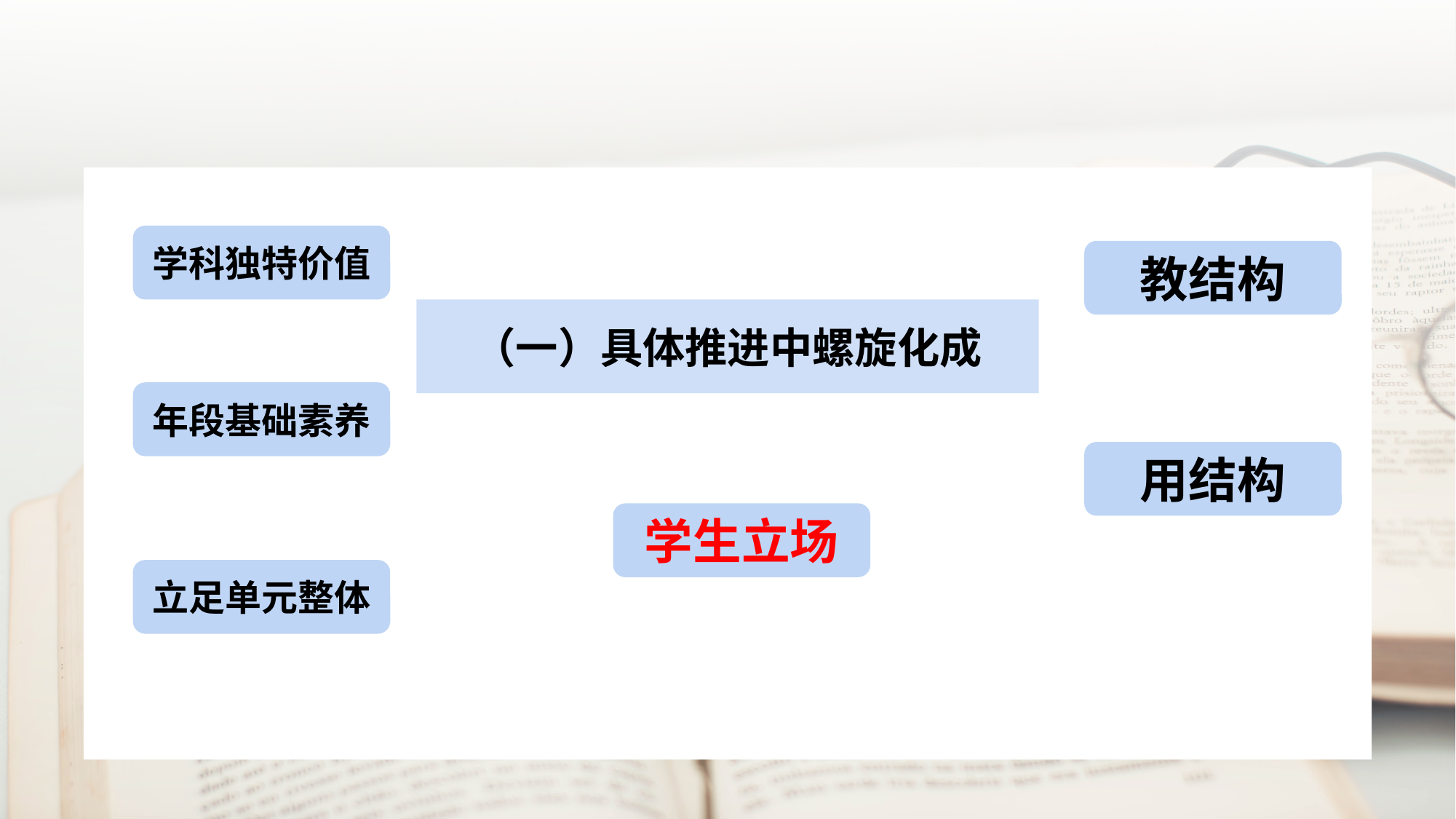

学科独特价值
教结构
（一）具体推进中螺旋化成
年段基础素养
用结构
学生立场
立足单元整体